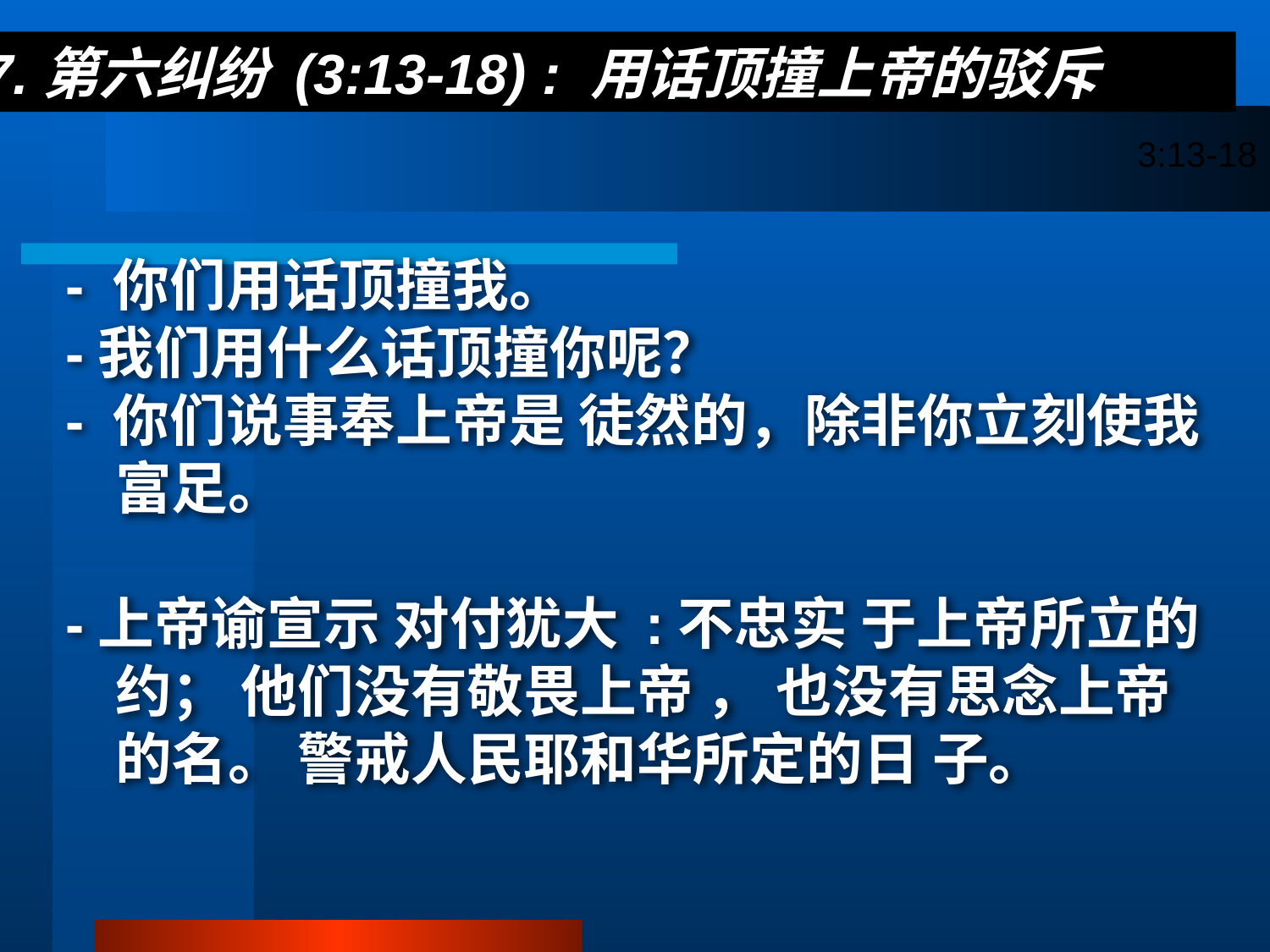

7.第六纠纷 (3:13-18) : 用话顶撞上帝的驳斥
3:13-18
- 你们用话顶撞我。
-我们用什么话顶撞你呢？
- 你们说事奉上帝是 徒然的，除非你立刻使我富足。

-上帝谕宣示 对付犹大 :不忠实 于上帝所立的约； 他们没有敬畏上帝 ， 也没有思念上帝 的名。 警戒人民耶和华所定的日 子。